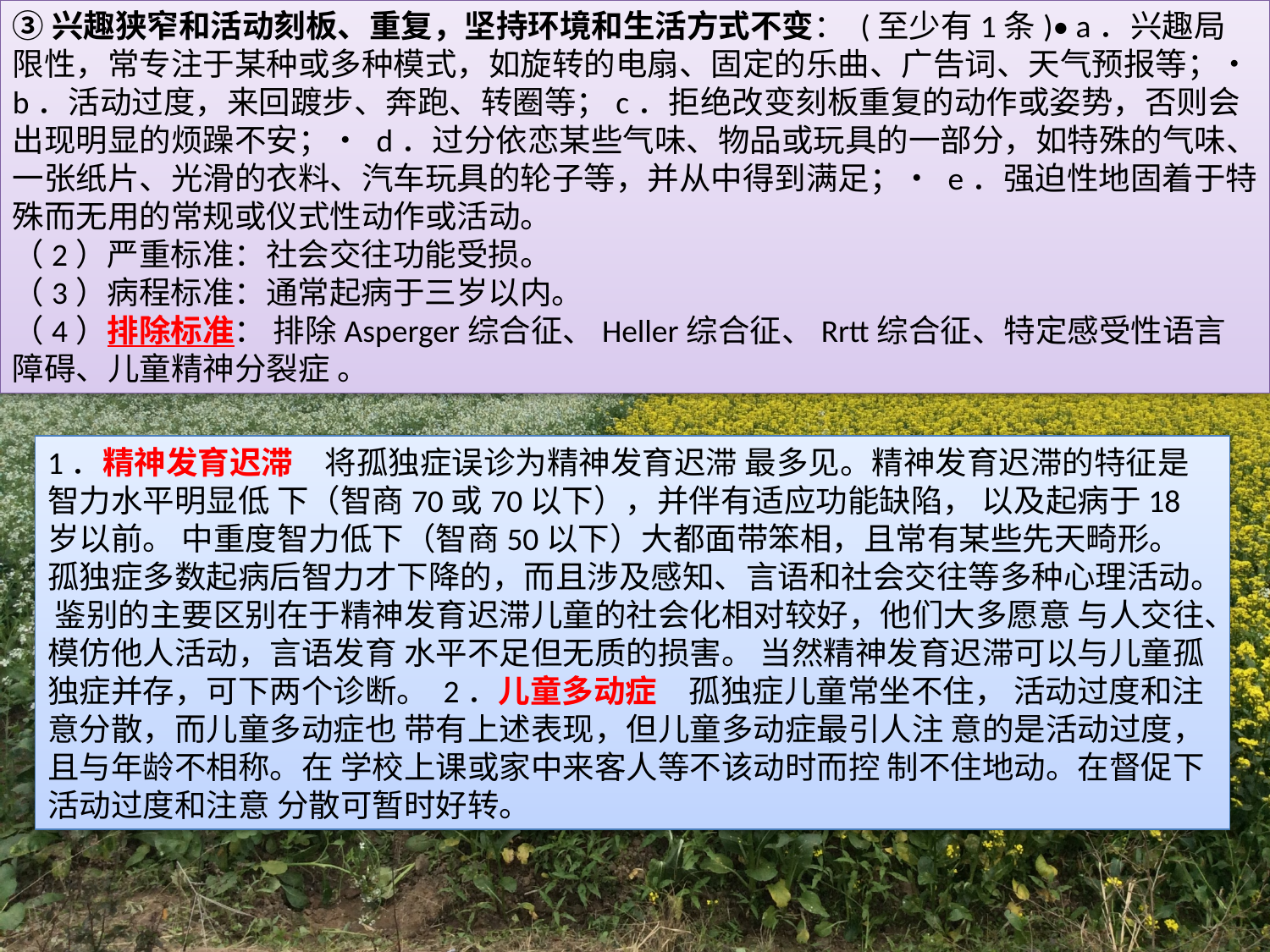

③兴趣狭窄和活动刻板、重复，坚持环境和生活方式不变： (至少有1条)• a．兴趣局限性，常专注于某种或多种模式，如旋转的电扇、固定的乐曲、广告词、天气预报等；• b．活动过度，来回踱步、奔跑、转圈等；c．拒绝改变刻板重复的动作或姿势，否则会出现明显的烦躁不安；• d．过分依恋某些气味、物品或玩具的一部分，如特殊的气味、一张纸片、光滑的衣料、汽车玩具的轮子等，并从中得到满足；• e．强迫性地固着于特殊而无用的常规或仪式性动作或活动。
（2）严重标准：社会交往功能受损。
（3）病程标准：通常起病于三岁以内。
（4）排除标准： 排除Asperger综合征、Heller综合征、Rrtt综合征、特定感受性语言障碍、儿童精神分裂症 。
1．精神发育迟滞　将孤独症误诊为精神发育迟滞 最多见。精神发育迟滞的特征是智力水平明显低 下（智商70或70以下），并伴有适应功能缺陷， 以及起病于18岁以前。 中重度智力低下（智商50以下）大都面带笨相，且常有某些先天畸形。 孤独症多数起病后智力才下降的，而且涉及感知、言语和社会交往等多种心理活动。 鉴别的主要区别在于精神发育迟滞儿童的社会化相对较好，他们大多愿意 与人交往、模仿他人活动，言语发育 水平不足但无质的损害。 当然精神发育迟滞可以与儿童孤独症并存，可下两个诊断。 2．儿童多动症　孤独症儿童常坐不住， 活动过度和注意分散，而儿童多动症也 带有上述表现，但儿童多动症最引人注 意的是活动过度，且与年龄不相称。在 学校上课或家中来客人等不该动时而控 制不住地动。在督促下活动过度和注意 分散可暂时好转。